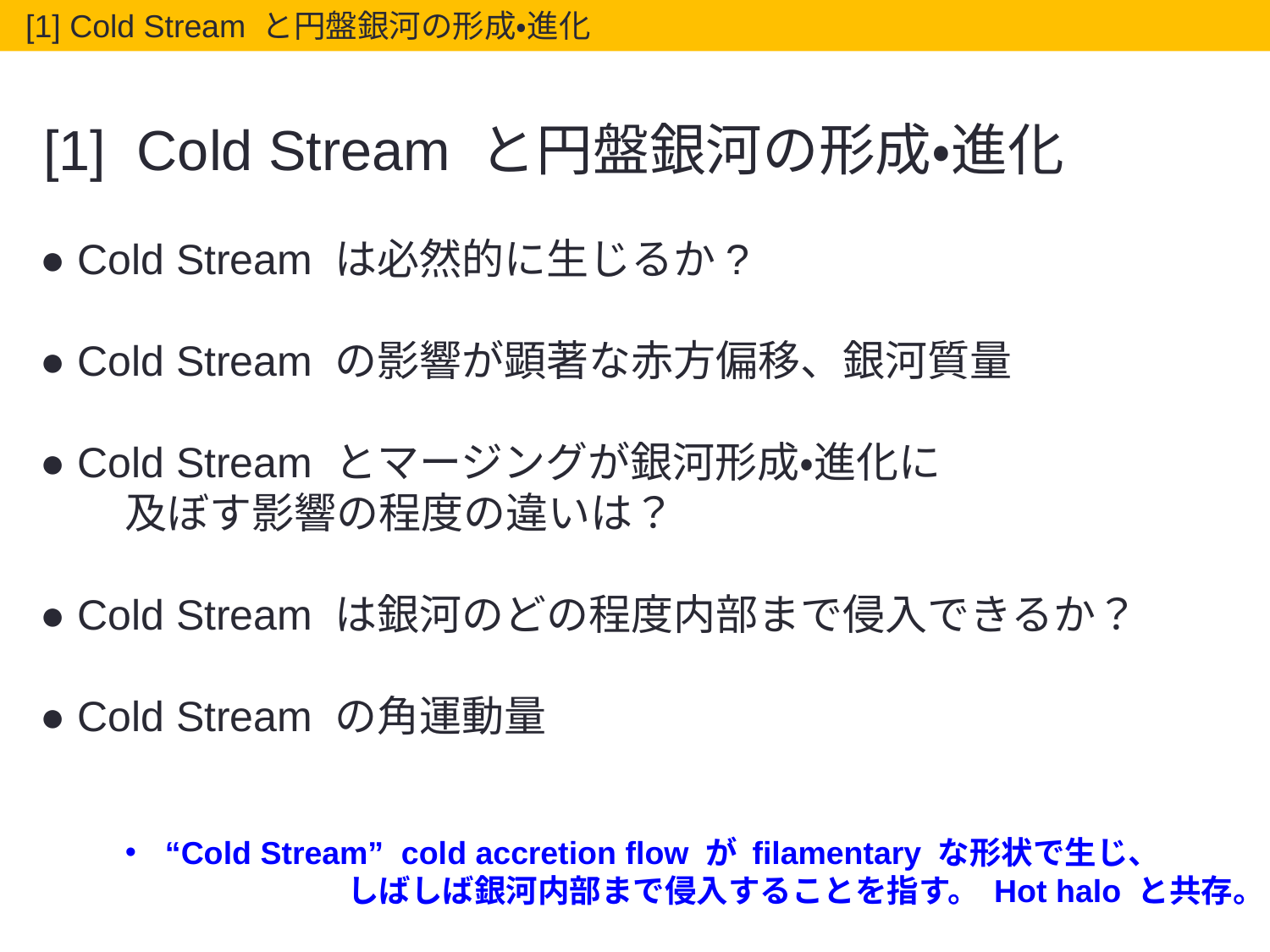

[1] Cold Stream と円盤銀河の形成・進化
[1]  Cold Stream と円盤銀河の形成・進化
● Cold Stream は必然的に生じるか?

● Cold Stream の影響が顕著な赤方偏移、銀河質量

● Cold Stream とマージングが銀河形成・進化に
　　及ぼす影響の程度の違いは？

● Cold Stream は銀河のどの程度内部まで侵入できるか？

● Cold Stream の角運動量
“Cold Stream”  cold accretion flow が filamentary な形状で生じ、
　　　　　　　しばしば銀河内部まで侵入することを指す。 Hot halo と共存。